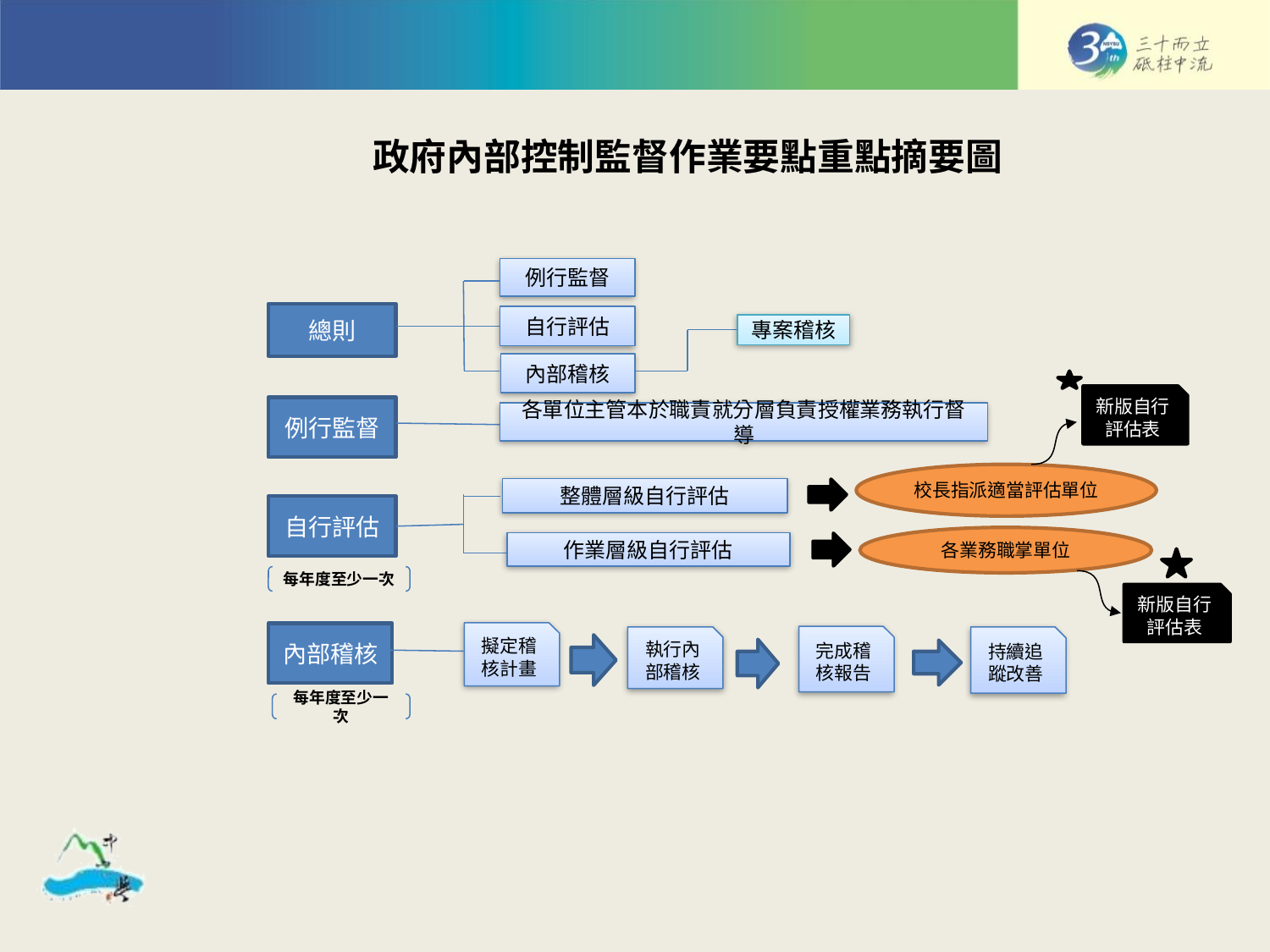

# 政府內部控制監督作業要點重點摘要圖

例行監督
總則
自行評估
專案稽核
內部稽核

新版自行評估表
例行監督
各單位主管本於職責就分層負責授權業務執行督導
校長指派適當評估單位
整體層級自行評估

自行評估
各業務職掌單位
作業層級自行評估

每年度至少一次
新版自行評估表
擬定稽核計畫
內部稽核
完成稽核報告
執行內部稽核
持續追蹤改善

每年度至少一次